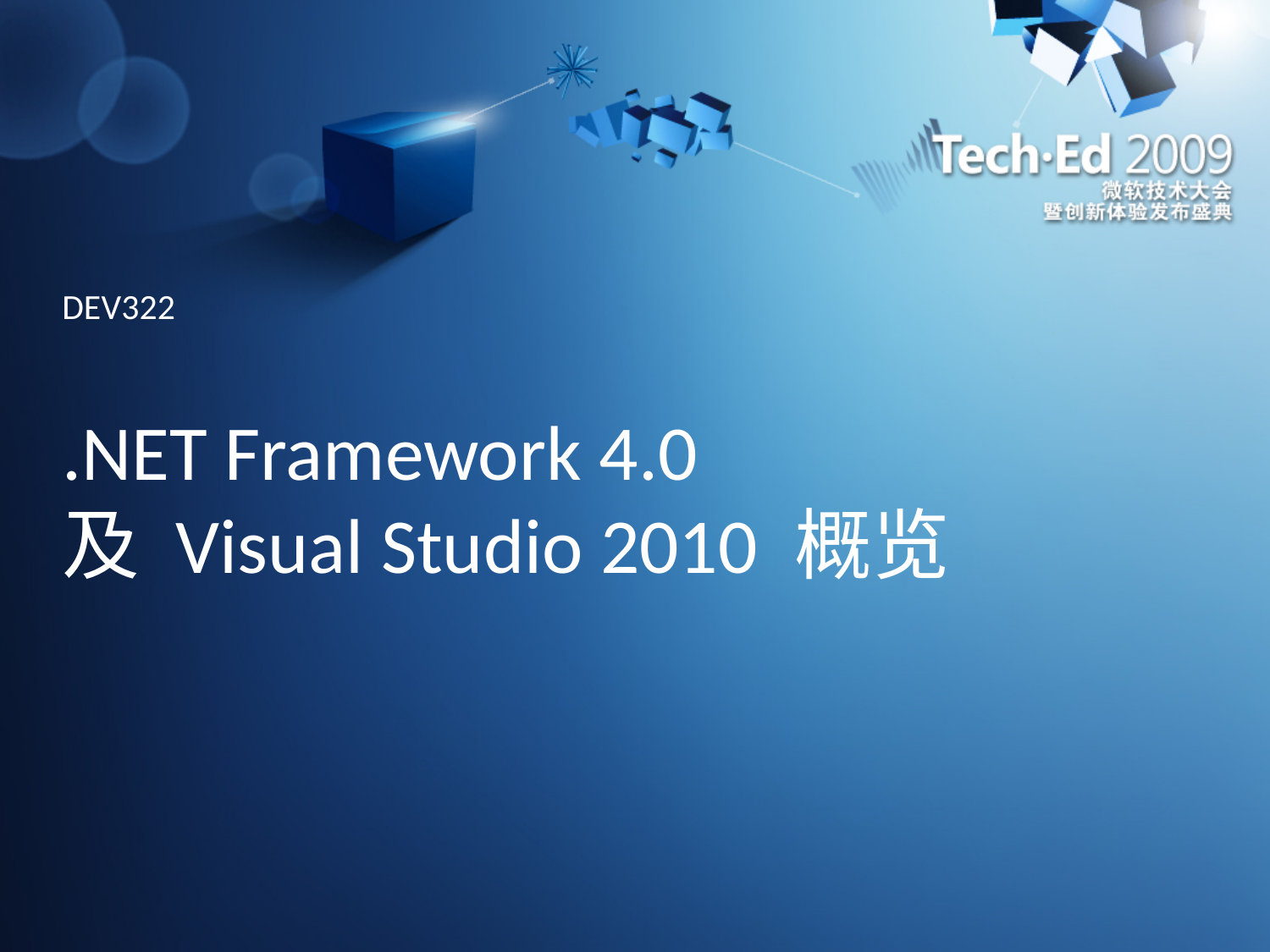

DEV322
# .NET Framework 4.0 及 Visual Studio 2010 概览